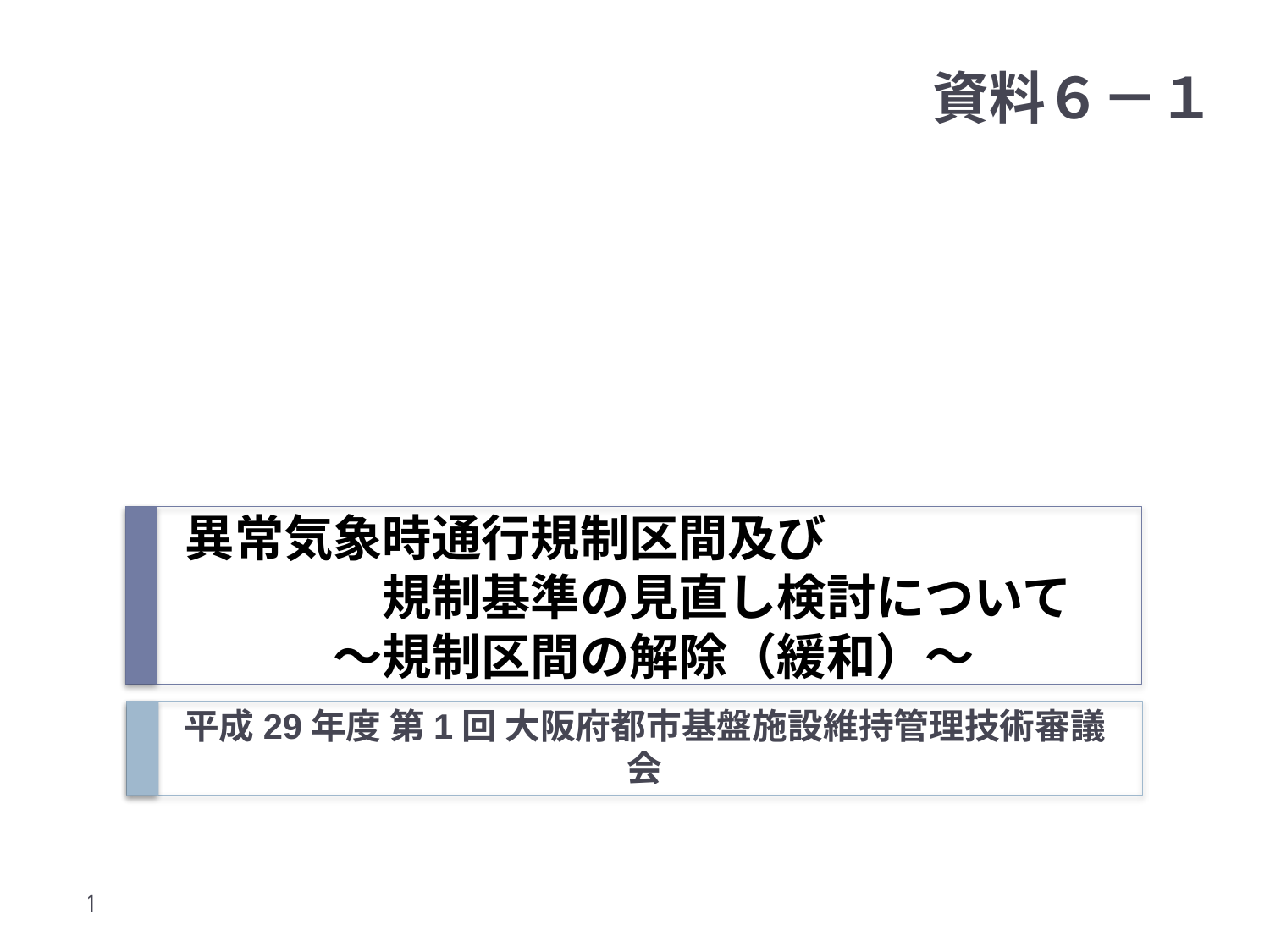

資料６－１
異常気象時通行規制区間及び
　　　　規制基準の見直し検討について
　　　～規制区間の解除（緩和）～
平成29年度 第1回 大阪府都市基盤施設維持管理技術審議会
1